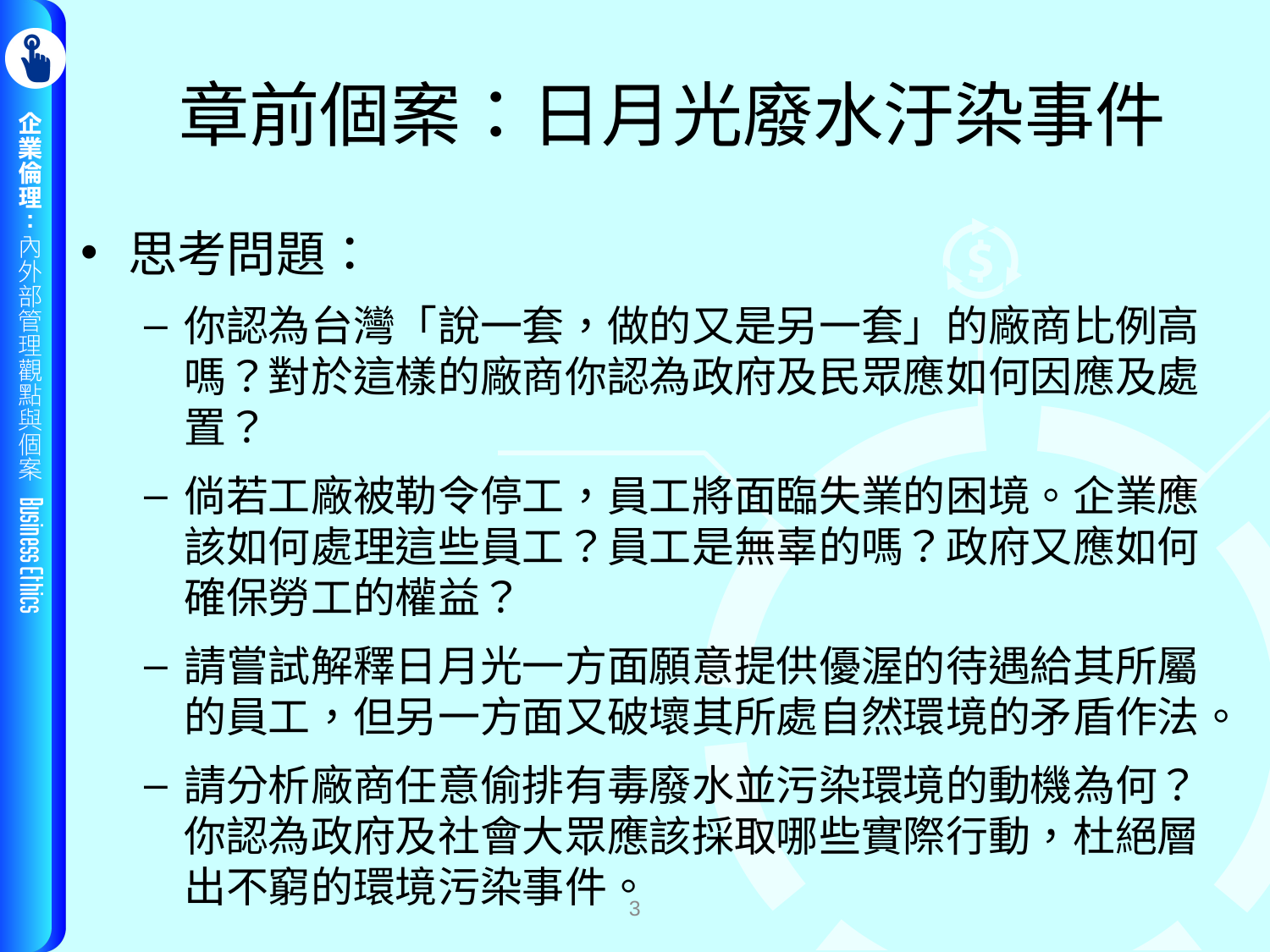

# 章前個案：日月光廢水汙染事件
思考問題：
你認為台灣「說一套，做的又是另一套」的廠商比例高嗎？對於這樣的廠商你認為政府及民眾應如何因應及處置？
倘若工廠被勒令停工，員工將面臨失業的困境。企業應該如何處理這些員工？員工是無辜的嗎？政府又應如何確保勞工的權益？
請嘗試解釋日月光一方面願意提供優渥的待遇給其所屬的員工，但另一方面又破壞其所處自然環境的矛盾作法。
請分析廠商任意偷排有毒廢水並污染環境的動機為何？你認為政府及社會大眾應該採取哪些實際行動，杜絕層出不窮的環境污染事件。
3